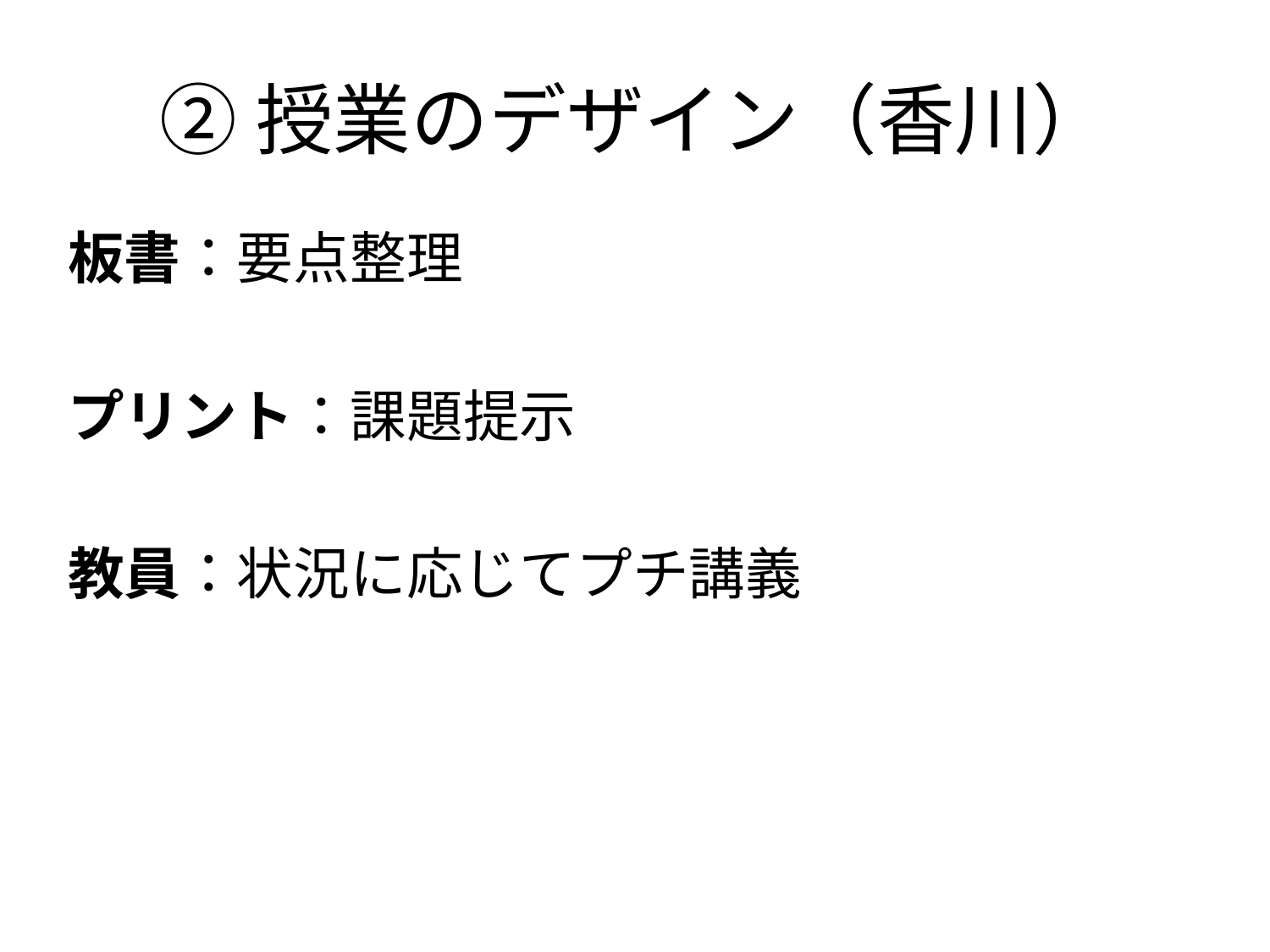

# ②授業のデザイン（香川）
板書：要点整理

プリント：課題提示

教員：状況に応じてプチ講義